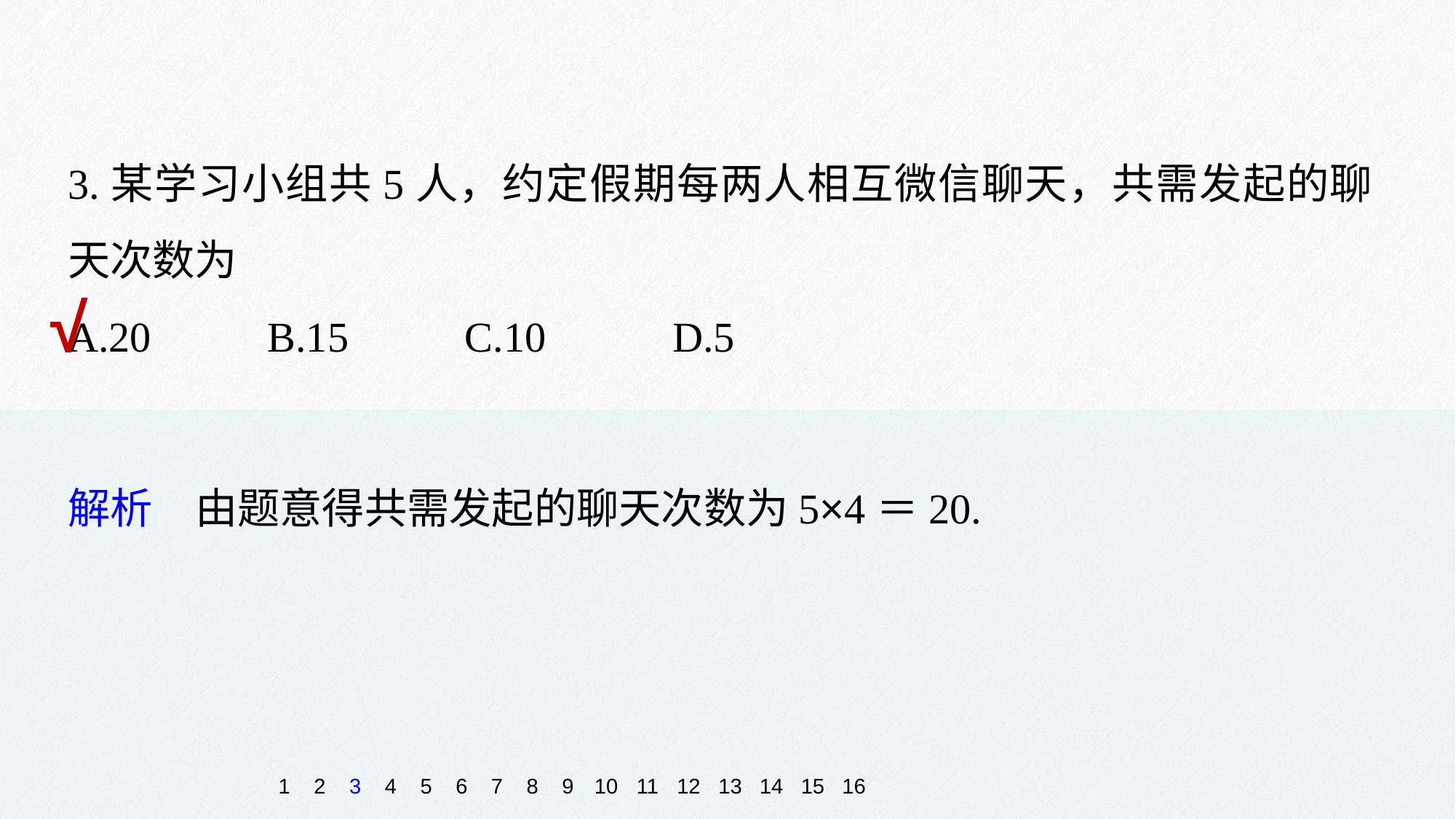

3.某学习小组共5人，约定假期每两人相互微信聊天，共需发起的聊天次数为
A.20           B.15           C.10            D.5
√
解析　由题意得共需发起的聊天次数为5×4＝20.
1
2
3
4
5
6
7
8
9
10
11
12
13
14
15
16